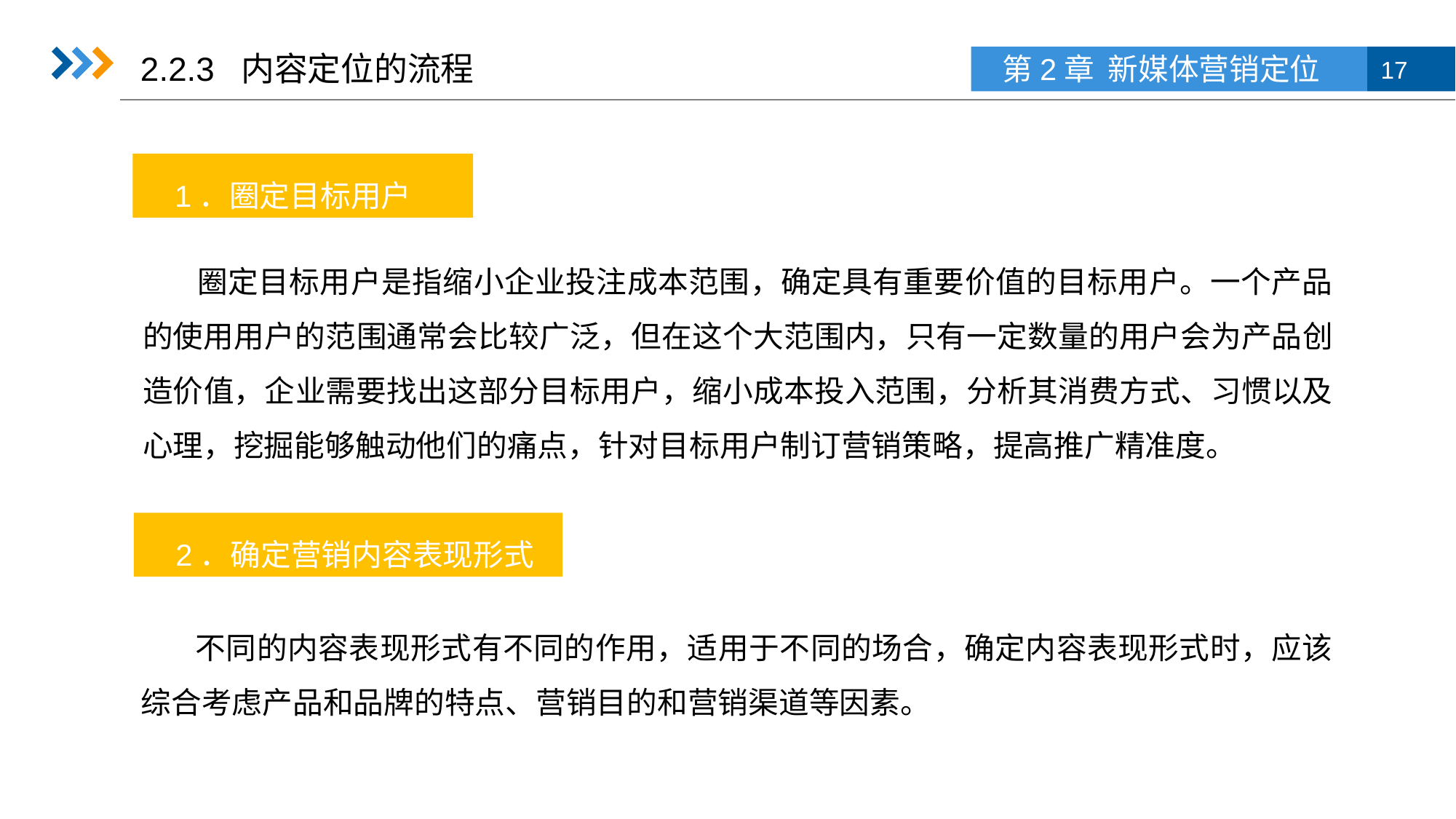

2.2.3  内容定位的流程
1．圈定目标用户
圈定目标用户是指缩小企业投注成本范围，确定具有重要价值的目标用户。一个产品的使用用户的范围通常会比较广泛，但在这个大范围内，只有一定数量的用户会为产品创造价值，企业需要找出这部分目标用户，缩小成本投入范围，分析其消费方式、习惯以及心理，挖掘能够触动他们的痛点，针对目标用户制订营销策略，提高推广精准度。
2．确定营销内容表现形式
不同的内容表现形式有不同的作用，适用于不同的场合，确定内容表现形式时，应该综合考虑产品和品牌的特点、营销目的和营销渠道等因素。